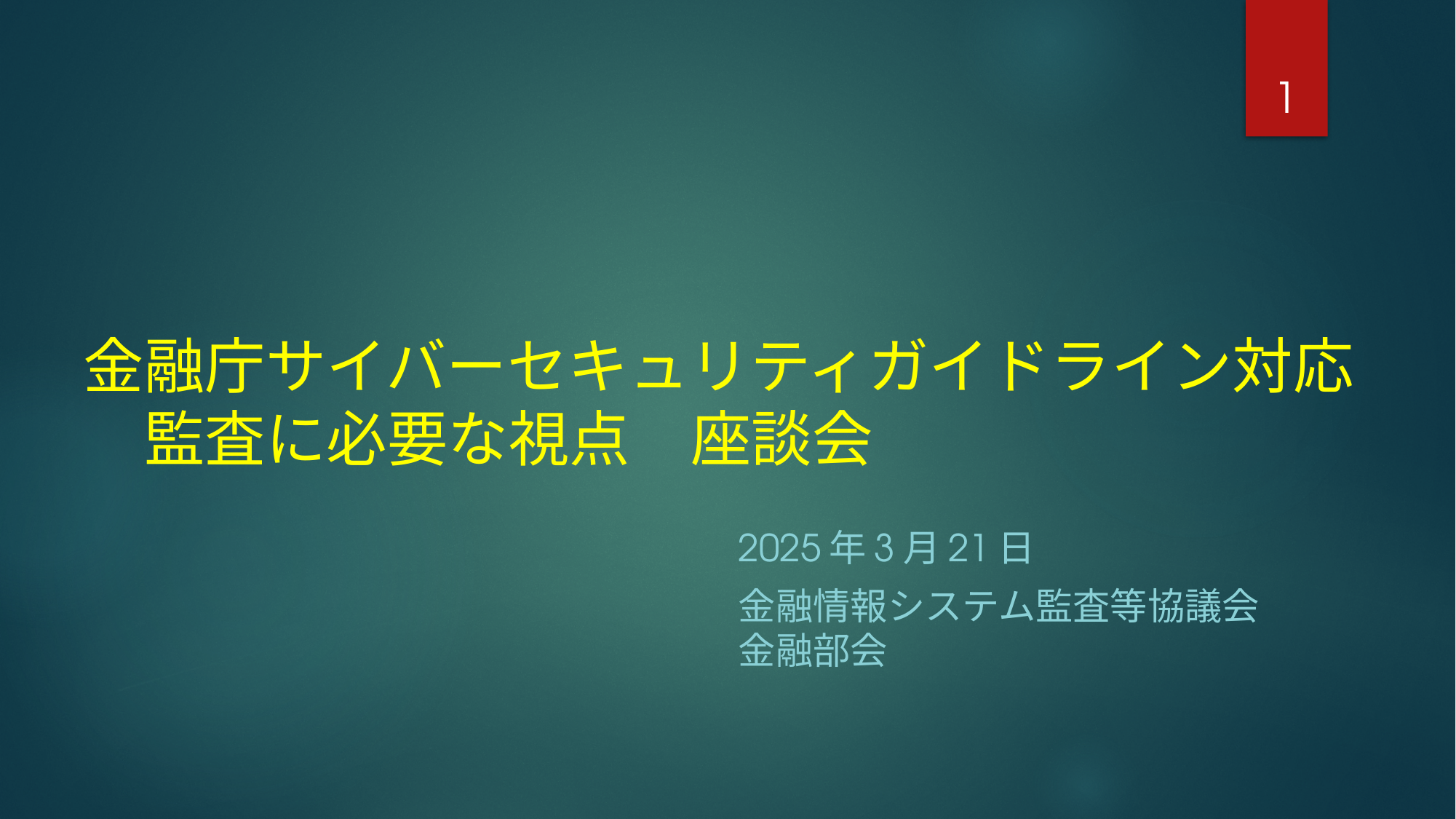

1
# 金融庁サイバーセキュリティガイドライン対応 　監査に必要な視点　座談会
2025年3月21日
金融情報システム監査等協議会
金融部会